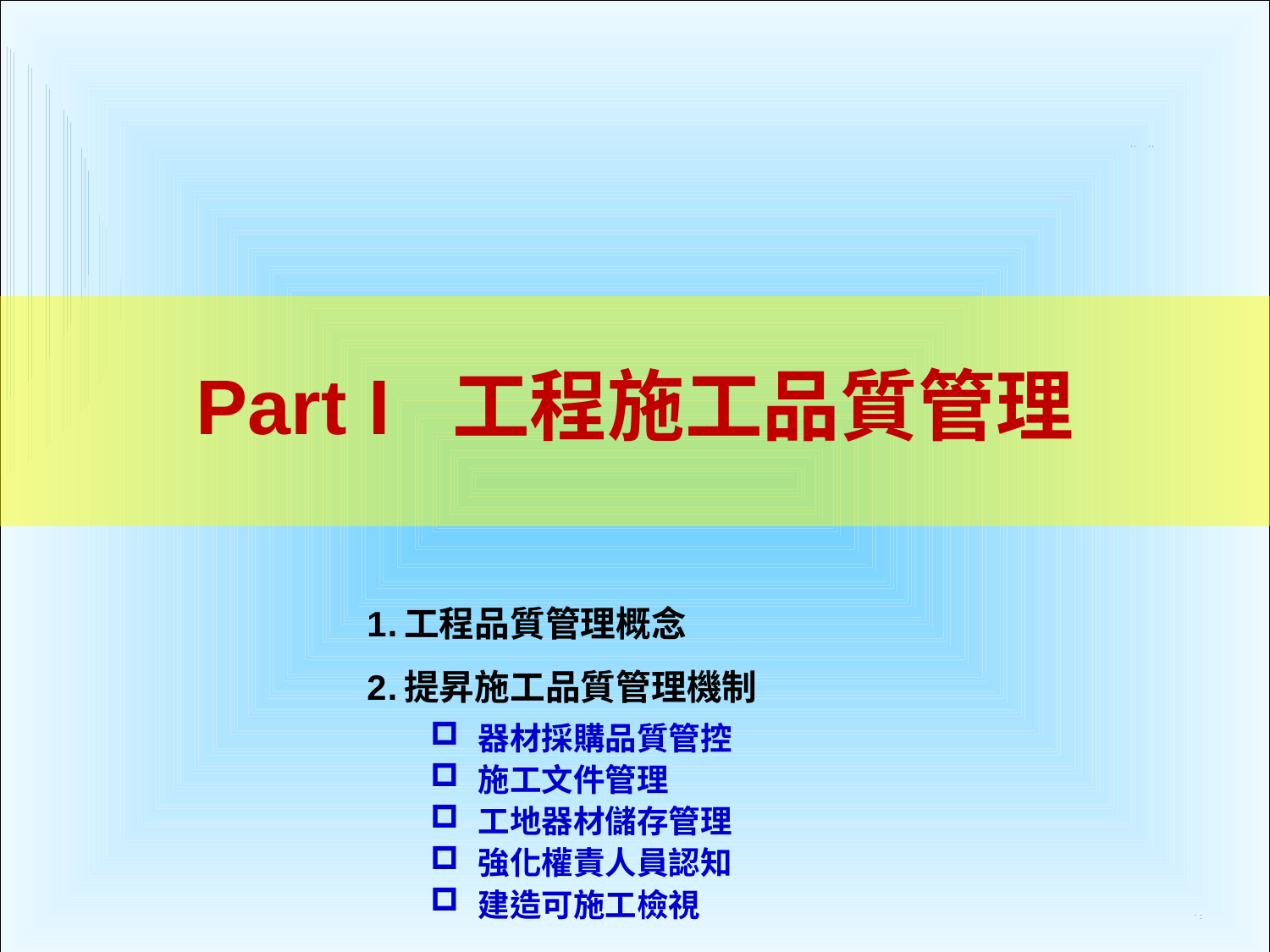

Part I  工程施工品質管理
工程品質管理概念
提昇施工品質管理機制
器材採購品質管控
施工文件管理
工地器材儲存管理
強化權責人員認知
建造可施工檢視